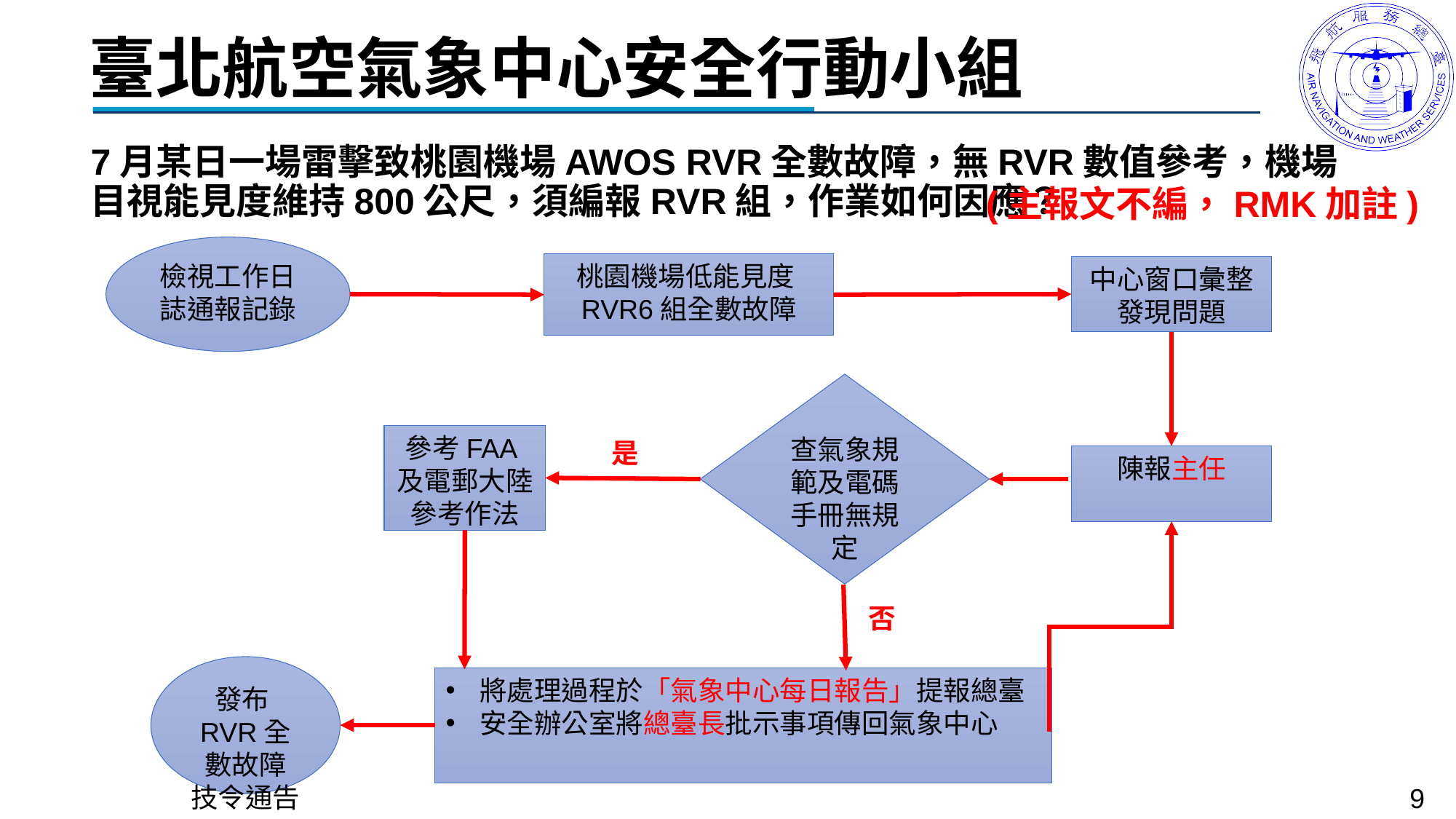

# 臺北航空氣象中心安全行動小組
7月某日一場雷擊致桃園機場AWOS RVR全數故障，無RVR數值參考，機場目視能見度維持800公尺，須編報RVR組，作業如何因應？
(主報文不編，RMK加註)
檢視工作日誌通報記錄
桃園機場低能見度RVR6組全數故障

中心窗口彙整
發現問題
查氣象規範及電碼手冊無規定
參考FAA及電郵大陸參考作法
是
陳報主任
否
發布RVR全數故障
技令通告
將處理過程於「氣象中心每日報告」提報總臺
安全辦公室將總臺長批示事項傳回氣象中心
9